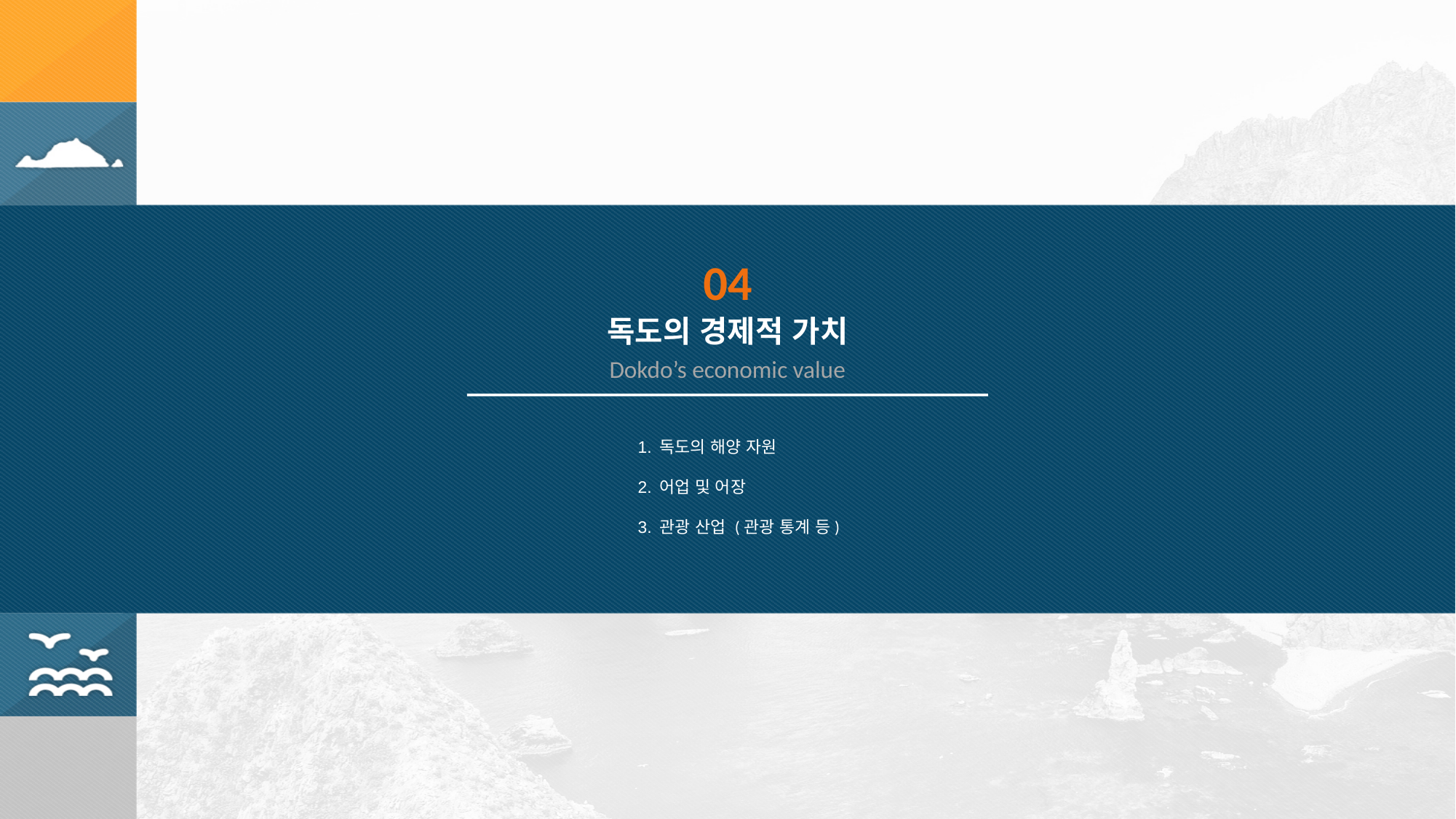

04
독도의 경제적 가치

Dokdo’s economic value

독도의 해양 자원
어업 및 어장
관광 산업 (관광 통계 등)